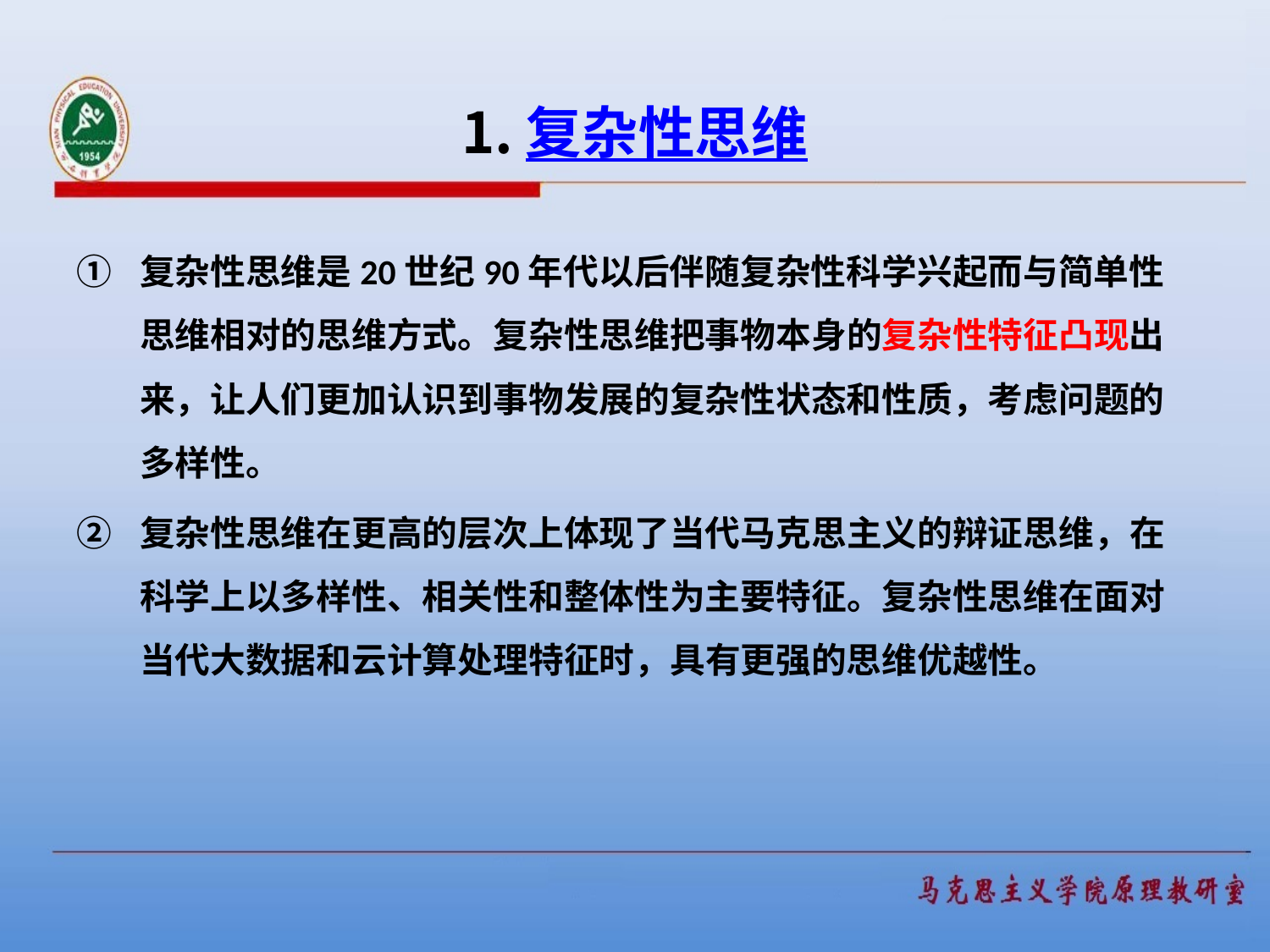

# 复杂性思维
复杂性思维是20世纪90年代以后伴随复杂性科学兴起而与简单性思维相对的思维方式。复杂性思维把事物本身的复杂性特征凸现出来，让人们更加认识到事物发展的复杂性状态和性质，考虑问题的多样性。
复杂性思维在更高的层次上体现了当代马克思主义的辩证思维，在科学上以多样性、相关性和整体性为主要特征。复杂性思维在面对当代大数据和云计算处理特征时，具有更强的思维优越性。